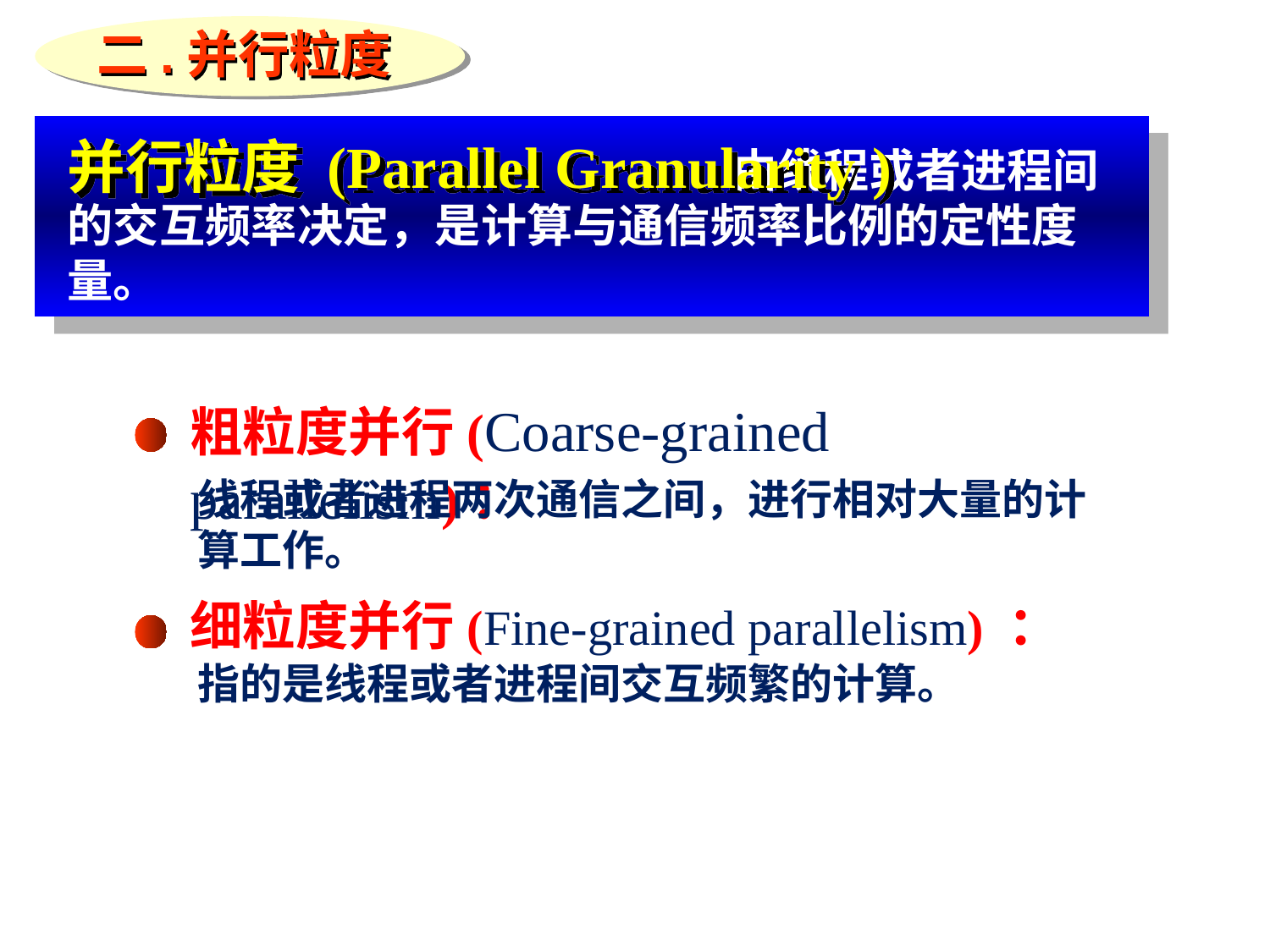

二.并行粒度

并行粒度 (Parallel Granularity )
				              由线程或者进程间的交互频率决定，是计算与通信频率比例的定性度量。
粗粒度并行(Coarse-grained parallelism)：

线程或者进程两次通信之间，进行相对大量的计算工作。
细粒度并行(Fine-grained parallelism) ：

指的是线程或者进程间交互频繁的计算。